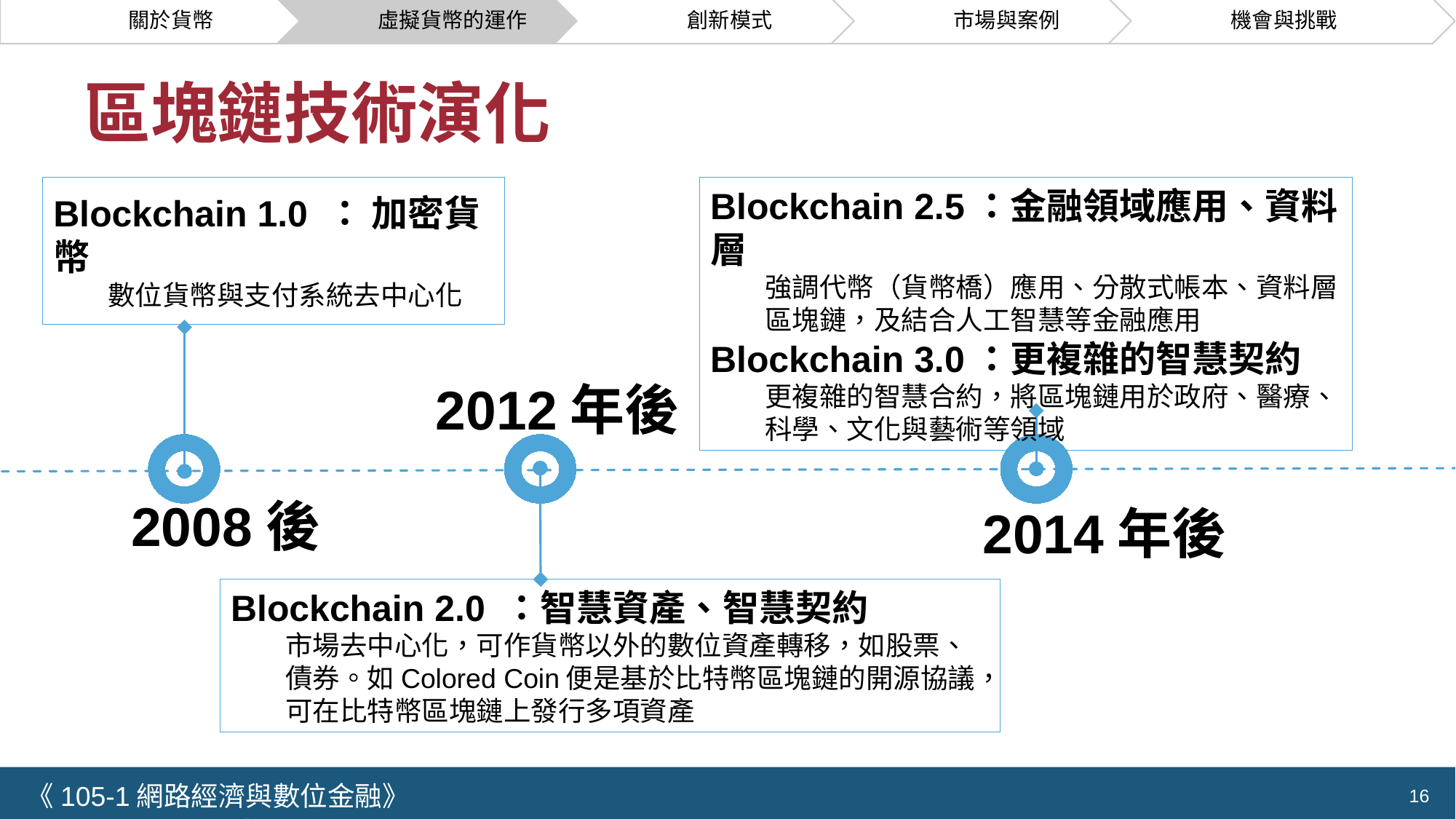

關於貨幣
虛擬貨幣的運作
創新模式
市場與案例
機會與挑戰
# 區塊鏈技術演化
Blockchain 1.0 ： 加密貨幣
數位貨幣與支付系統去中心化
Blockchain 2.5：金融領域應用、資料層
強調代幣（貨幣橋）應用、分散式帳本、資料層區塊鏈，及結合人工智慧等金融應用
Blockchain 3.0：更複雜的智慧契約
更複雜的智慧合約，將區塊鏈用於政府、醫療、科學、文化與藝術等領域

2012年後
2008後
2014年後
Blockchain 2.0 ：智慧資產、智慧契約
市場去中心化，可作貨幣以外的數位資產轉移，如股票、債券。如Colored Coin便是基於比特幣區塊鏈的開源協議，可在比特幣區塊鏈上發行多項資產
《105-1網路經濟與數位金融》                                                                                                                                             NCTU.IIM.IEBI Lab
16